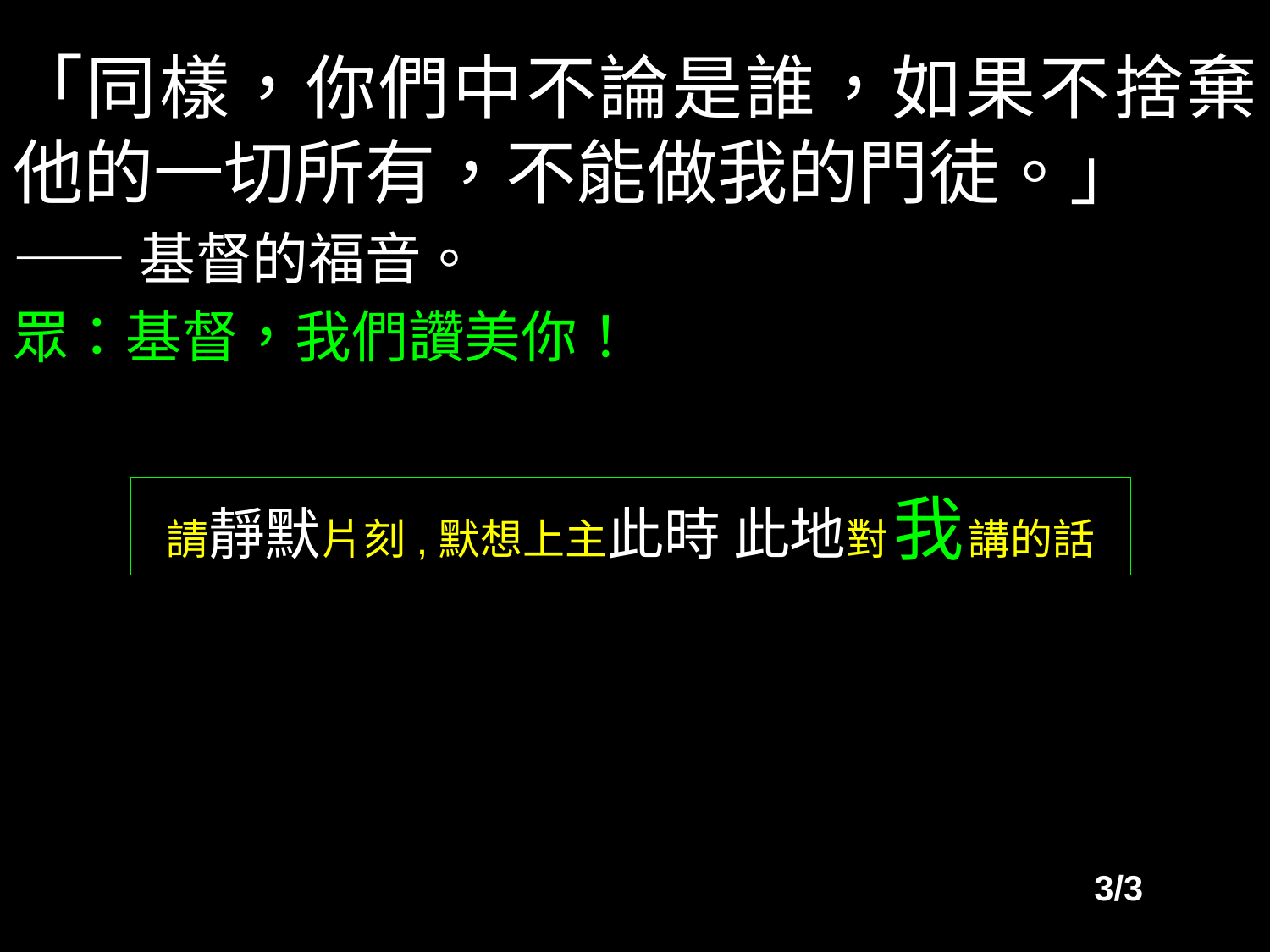

「同樣，你們中不論是誰，如果不捨棄他的一切所有，不能做我的門徒。」
——基督的福音。
眾：基督，我們讚美你！

請靜默片刻,默想上主此時 此地對 我 講的話
3/3